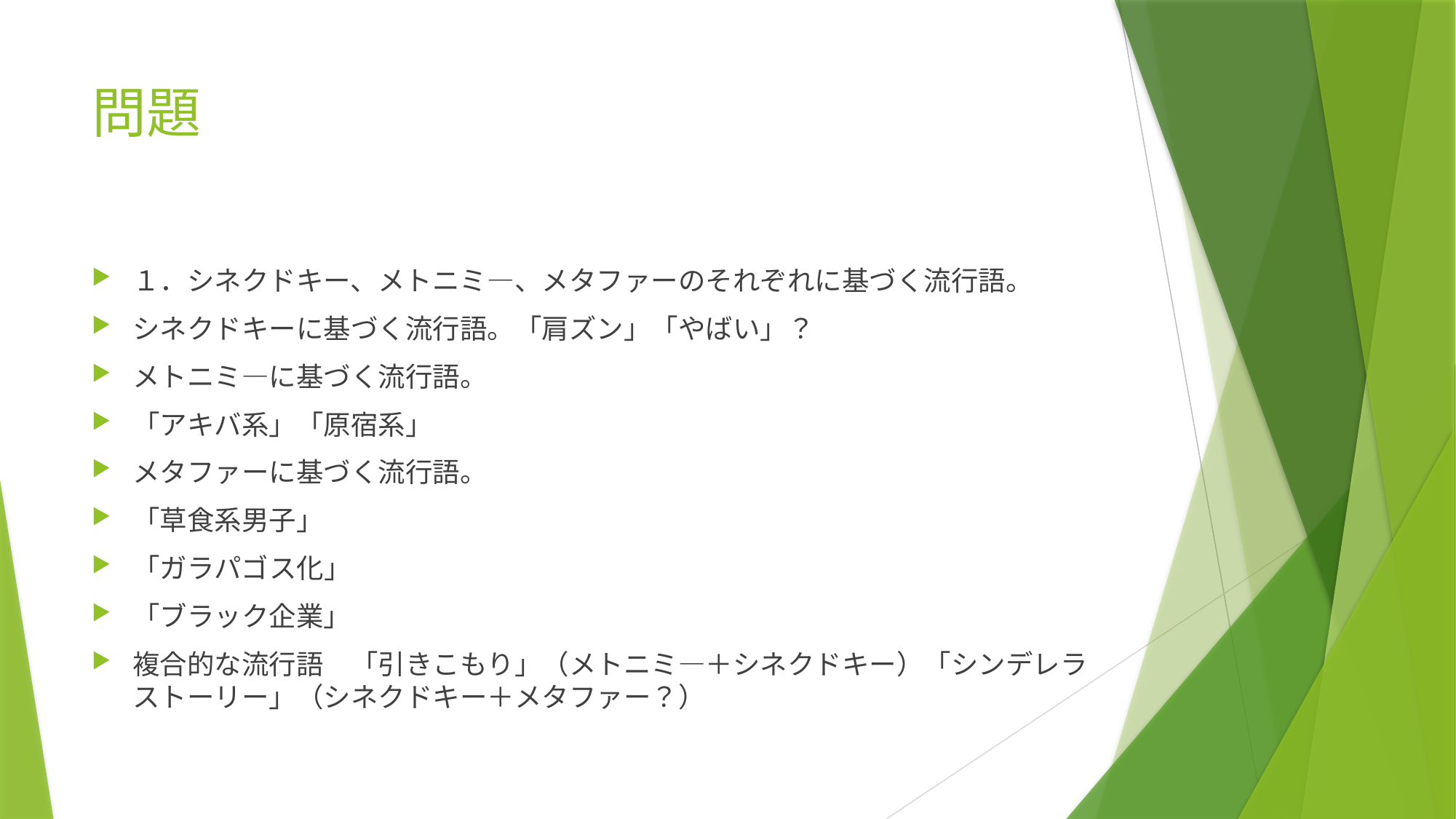

# 問題
１．シネクドキー、メトニミ―、メタファーのそれぞれに基づく流行語。
シネクドキーに基づく流行語。「肩ズン」「やばい」？
メトニミ―に基づく流行語。
「アキバ系」「原宿系」
メタファーに基づく流行語。
「草食系男子」
「ガラパゴス化」
「ブラック企業」
複合的な流行語　「引きこもり」（メトニミ―＋シネクドキー）「シンデレラストーリー」（シネクドキー＋メタファー？）